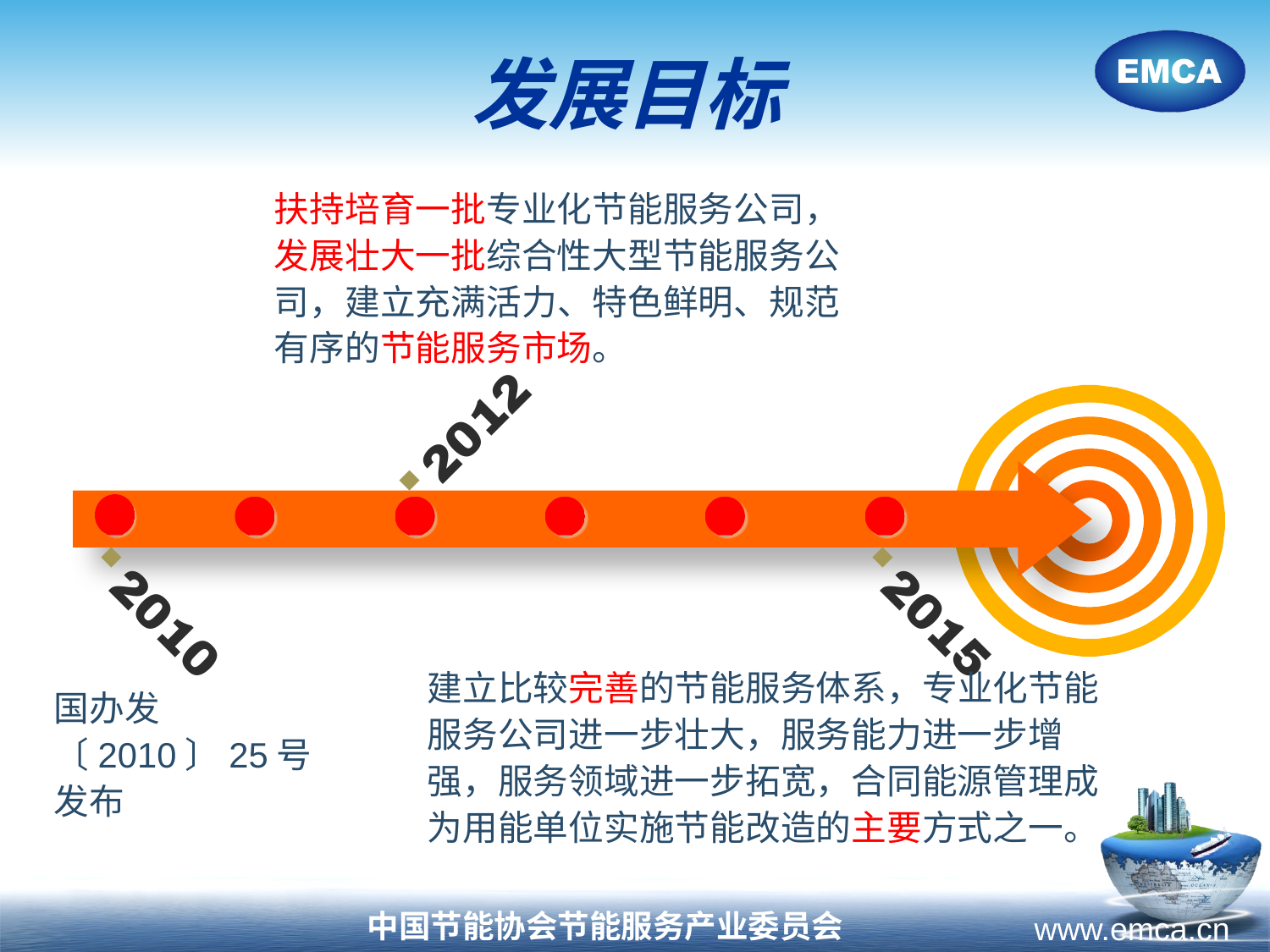

# 发展目标
扶持培育一批专业化节能服务公司，发展壮大一批综合性大型节能服务公司，建立充满活力、特色鲜明、规范有序的节能服务市场。
2012

2010
2015
建立比较完善的节能服务体系，专业化节能服务公司进一步壮大，服务能力进一步增强，服务领域进一步拓宽，合同能源管理成为用能单位实施节能改造的主要方式之一。
国办发〔2010〕25号发布